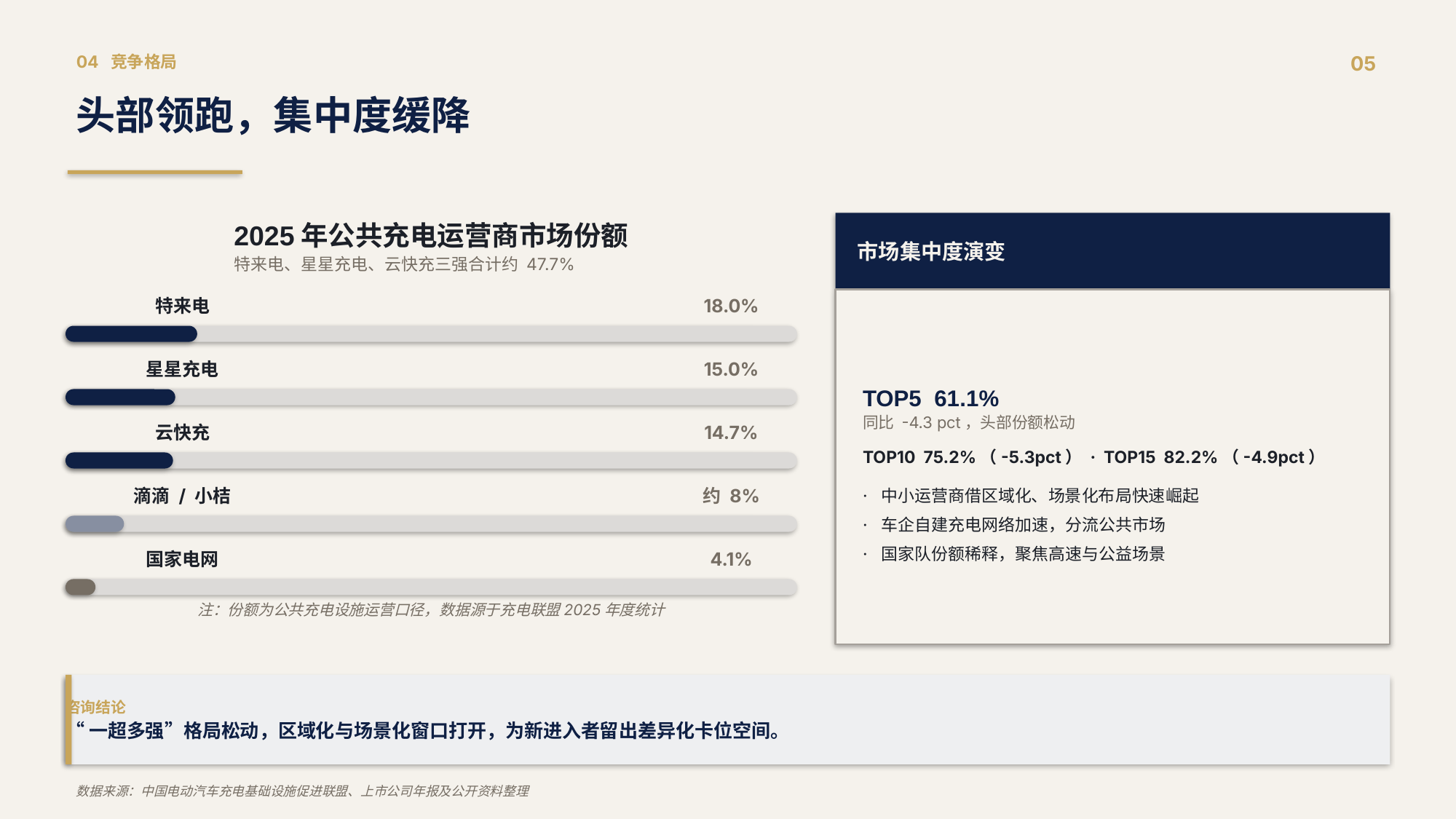

04  竞争格局
05
头部领跑，集中度缓降

2025年公共充电运营商市场份额
特来电、星星充电、云快充三强合计约 47.7%
市场集中度演变
特来电
18.0%
TOP5  61.1%
同比 -4.3 pct，头部份额松动
TOP10  75.2%（-5.3pct） ·  TOP15  82.2%（-4.9pct）
·  中小运营商借区域化、场景化布局快速崛起
·  车企自建充电网络加速，分流公共市场
·  国家队份额稀释，聚焦高速与公益场景

星星充电
15.0%

云快充
14.7%

滴滴 / 小桔
约 8%

国家电网
4.1%

注：份额为公共充电设施运营口径，数据源于充电联盟2025年度统计
咨询结论
“一超多强”格局松动，区域化与场景化窗口打开，为新进入者留出差异化卡位空间。

数据来源：中国电动汽车充电基础设施促进联盟、上市公司年报及公开资料整理